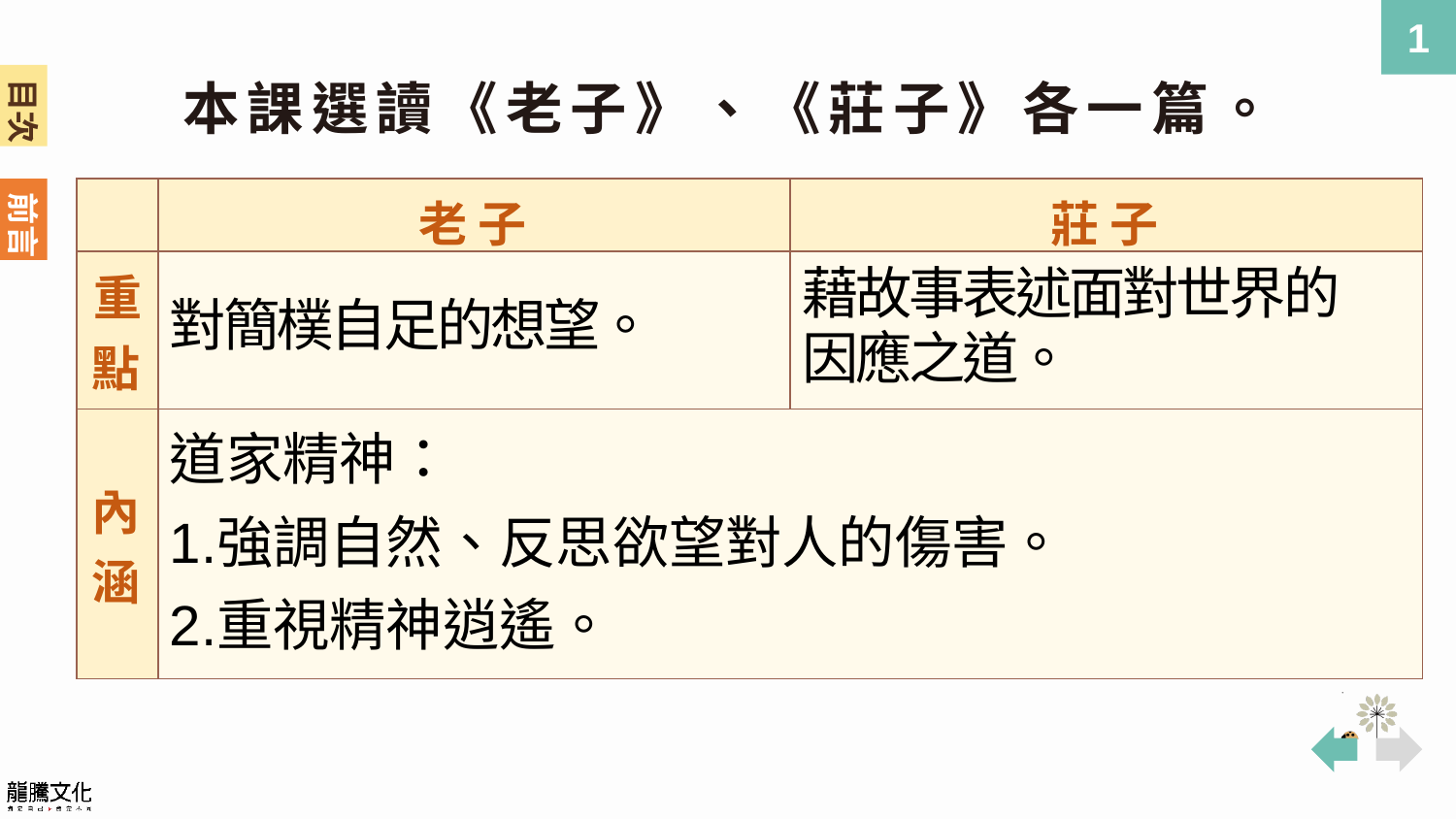

本課選讀《老子》、《莊子》各一篇。
|  | 老 子 | 莊 子 |
| --- | --- | --- |
| 重點 | 對簡樸自足的想望。 | 藉故事表述面對世界的 因應之道。 |
| 內 涵 | 道家精神： 強調自然、反思欲望對人的傷害。 重視精神逍遙。 |  |